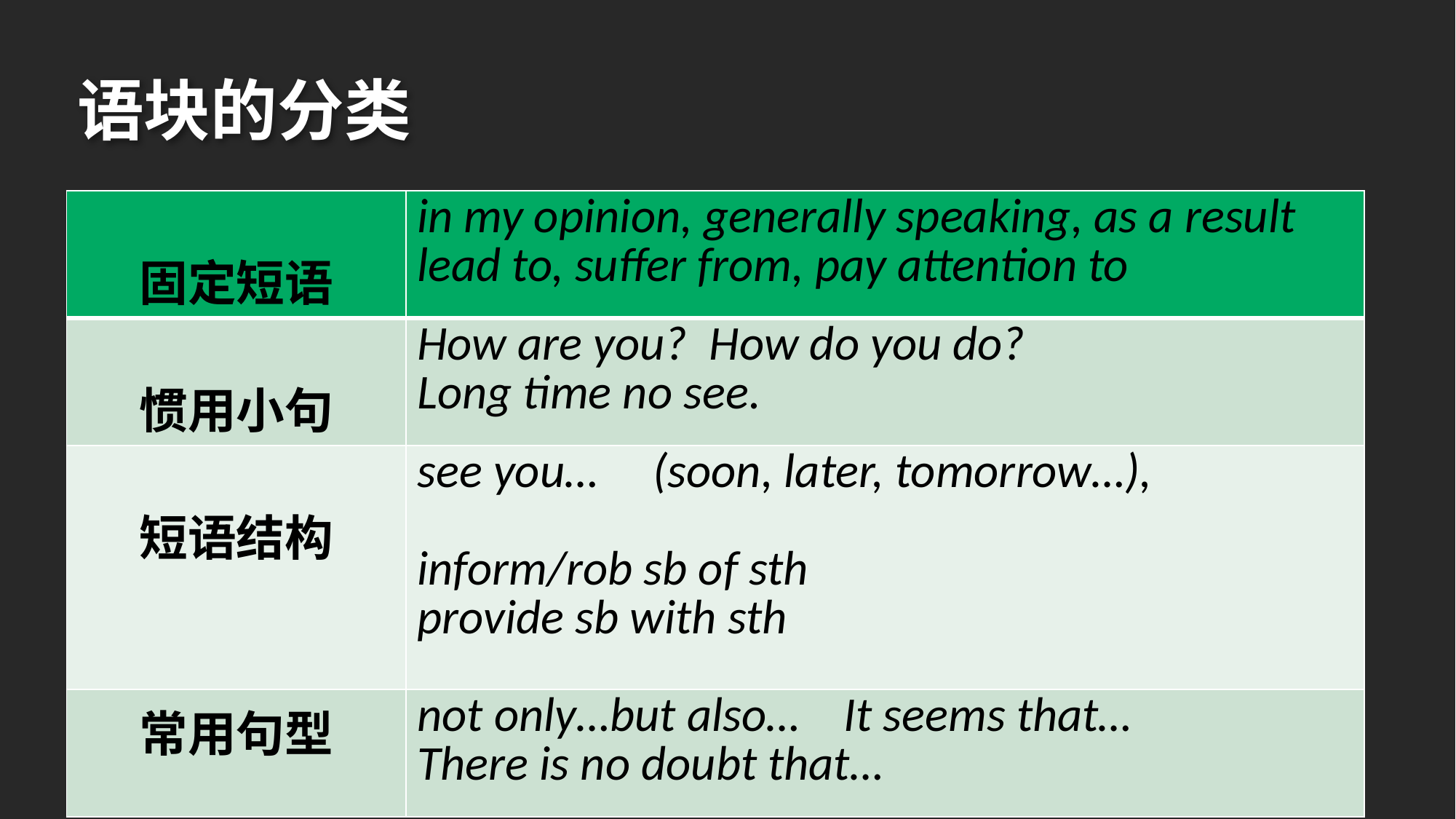

语块的分类
| 固定短语 | in my opinion, generally speaking, as a result lead to, suffer from, pay attention to |
| --- | --- |
| 惯用小句 | How are you? How do you do? Long time no see. |
| 短语结构 | see you… (soon, later, tomorrow…), inform/rob sb of sth provide sb with sth |
| 常用句型 | not only…but also… It seems that… There is no doubt that… |
（）